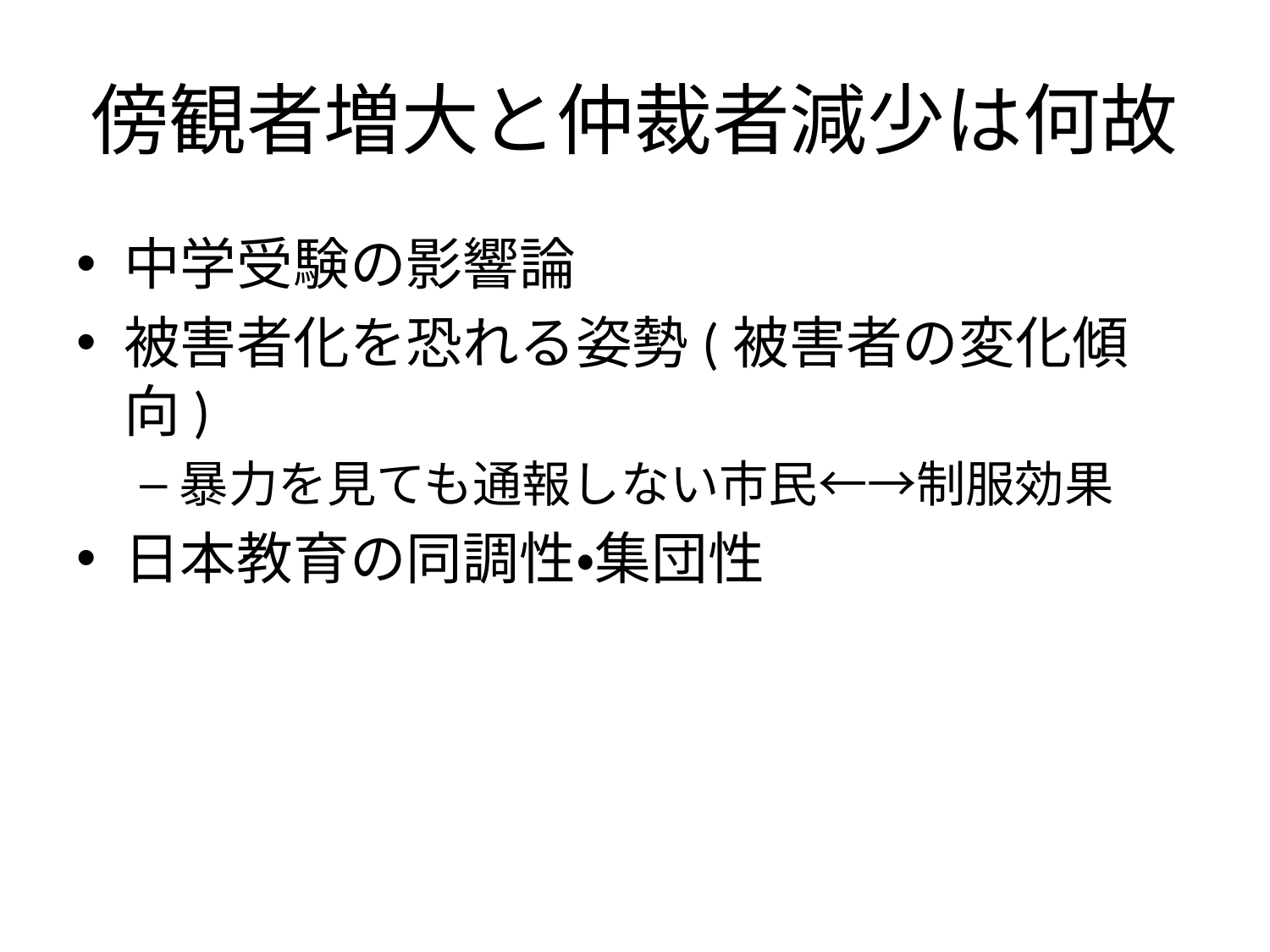

# 傍観者増大と仲裁者減少は何故
中学受験の影響論
被害者化を恐れる姿勢(被害者の変化傾向)
暴力を見ても通報しない市民←→制服効果
日本教育の同調性・集団性